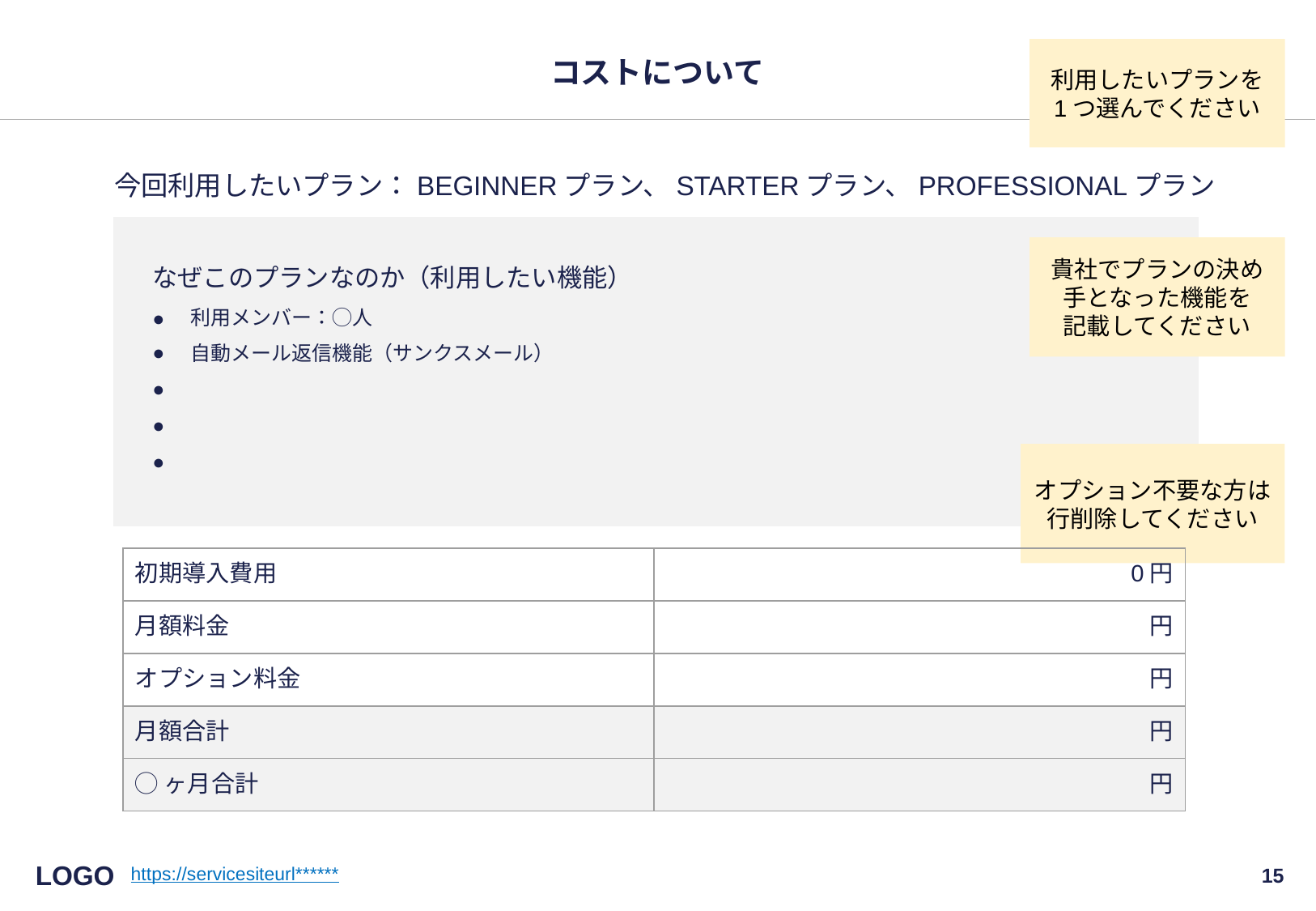

利用したいプランを
1つ選んでください
# コストについて
今回利用したいプラン：BEGINNERプラン、STARTERプラン、PROFESSIONALプラン
なぜこのプランなのか（利用したい機能）
利用メンバー：◯人
自動メール返信機能（サンクスメール）

貴社でプランの決め手となった機能を
記載してください
オプション不要な方は
行削除してください
| 初期導入費用 | 0円 |
| --- | --- |
| 月額料金 | 円 |
| オプション料金 | 円 |
| 月額合計 | 円 |
| ◯ヶ月合計 | 円 |
LOGO
15
https://servicesiteurl******